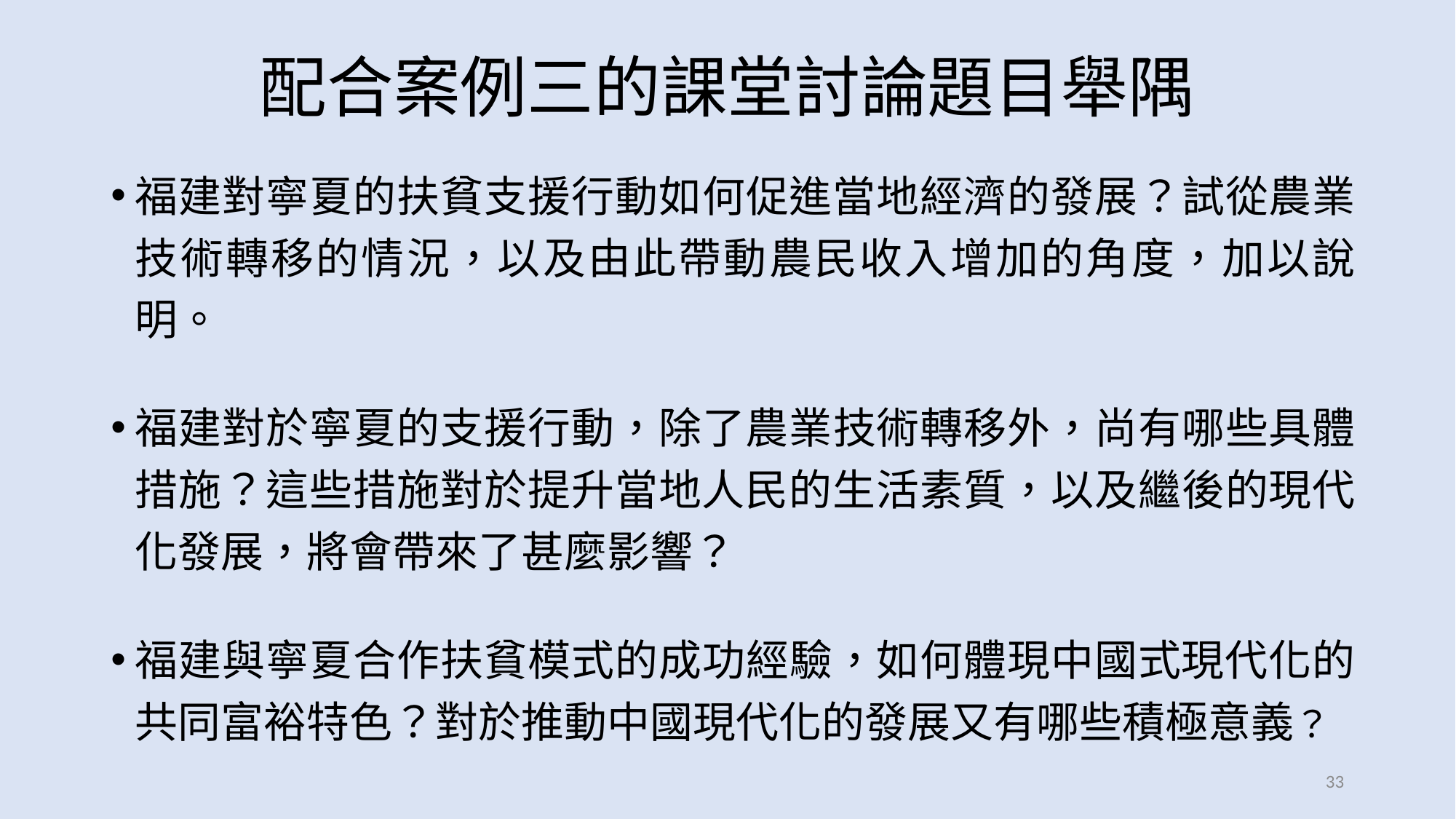

# 配合案例三的課堂討論題目舉隅
福建對寧夏的扶貧支援行動如何促進當地經濟的發展？試從農業技術轉移的情況，以及由此帶動農民收入增加的角度，加以說明。

福建對於寧夏的支援行動，除了農業技術轉移外，尚有哪些具體措施？這些措施對於提升當地人民的生活素質，以及繼後的現代化發展，將會帶來了甚麼影響？

福建與寧夏合作扶貧模式的成功經驗，如何體現中國式現代化的共同富裕特色？對於推動中國現代化的發展又有哪些積極意義？

33